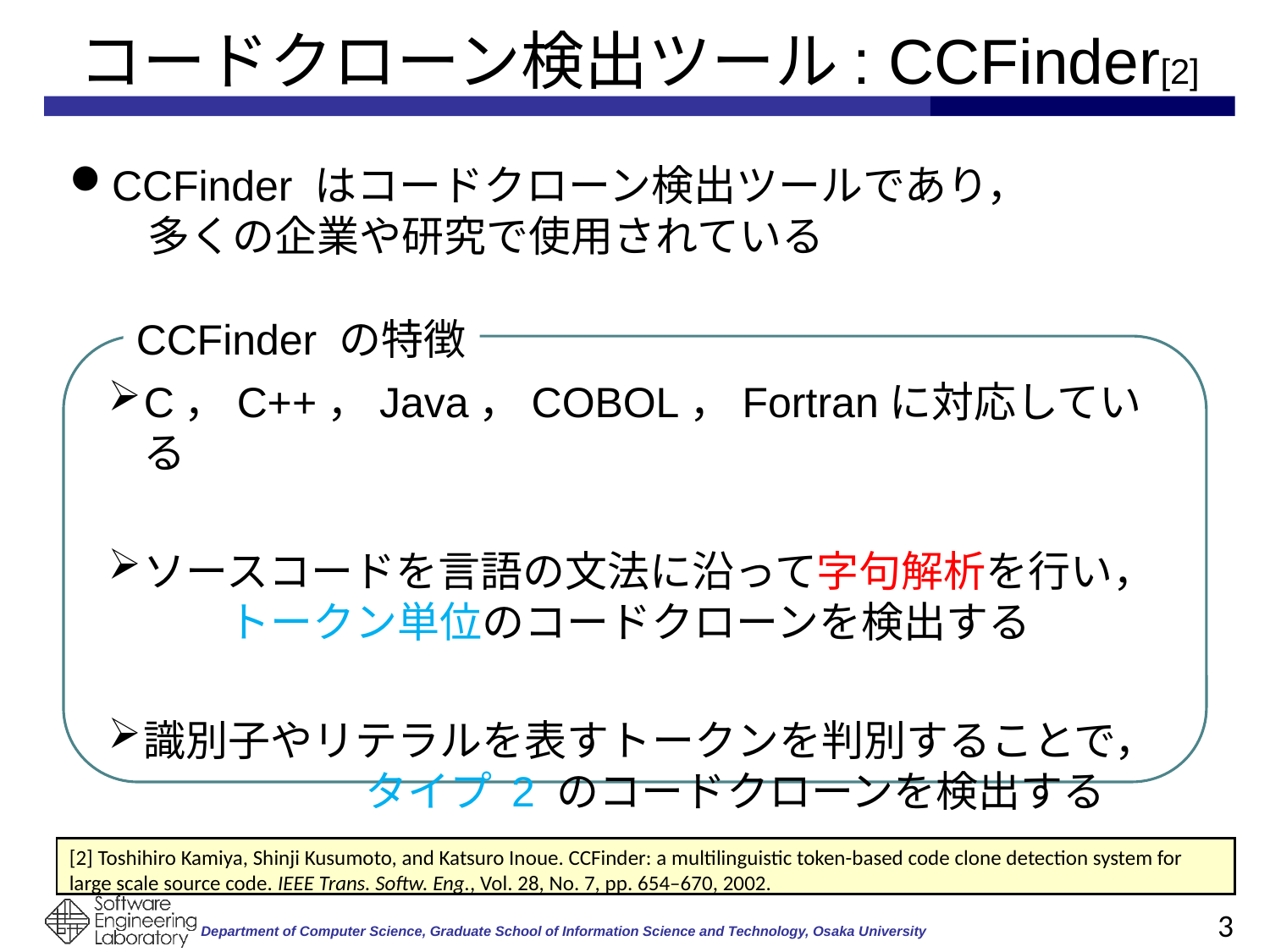

# コードクローン検出ツール: CCFinder[2]
CCFinder はコードクローン検出ツールであり，　　　　多くの企業や研究で使用されている
CCFinder の特徴

C，C++，Java，COBOL，Fortranに対応している

ソースコードを言語の文法に沿って字句解析を行い，　　トークン単位のコードクローンを検出する

識別子やリテラルを表すトークンを判別することで，　　　　　 タイプ 2 のコードクローンを検出する
[2] Toshihiro Kamiya, Shinji Kusumoto, and Katsuro Inoue. CCFinder: a multilinguistic token-based code clone detection system for large scale source code. IEEE Trans. Softw. Eng., Vol. 28, No. 7, pp. 654–670, 2002.
3